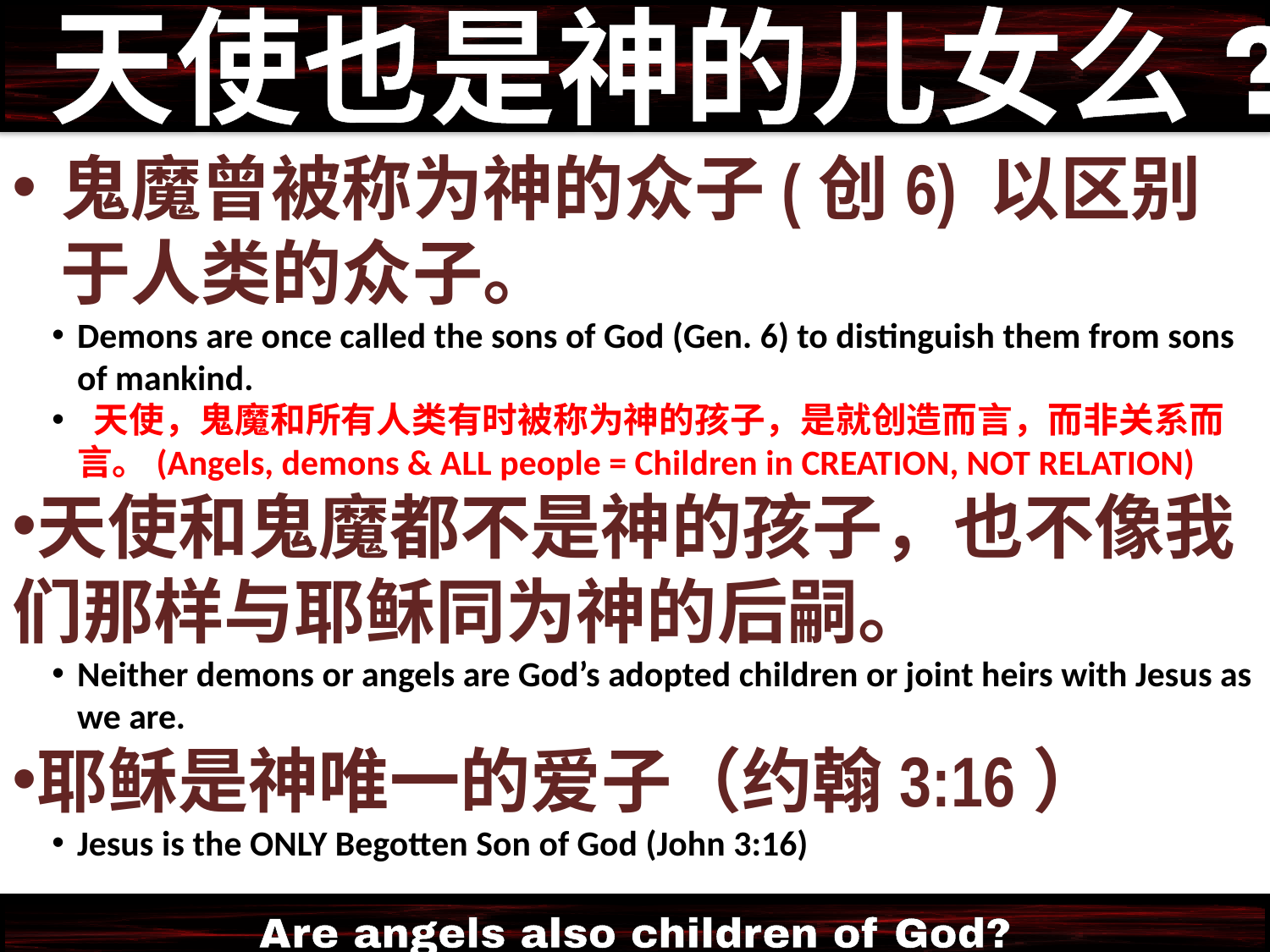

天使也是神的儿女么?
鬼魔曾被称为神的众子(创6) 以区别于人类的众子。
Demons are once called the sons of God (Gen. 6) to distinguish them from sons of mankind.
 天使，鬼魔和所有人类有时被称为神的孩子，是就创造而言，而非关系而言。(Angels, demons & ALL people = Children in CREATION, NOT RELATION)
天使和鬼魔都不是神的孩子，也不像我们那样与耶稣同为神的后嗣。
Neither demons or angels are God’s adopted children or joint heirs with Jesus as we are.
耶稣是神唯一的爱子（约翰3:16）
Jesus is the ONLY Begotten Son of God (John 3:16)
Are angels also children of God?